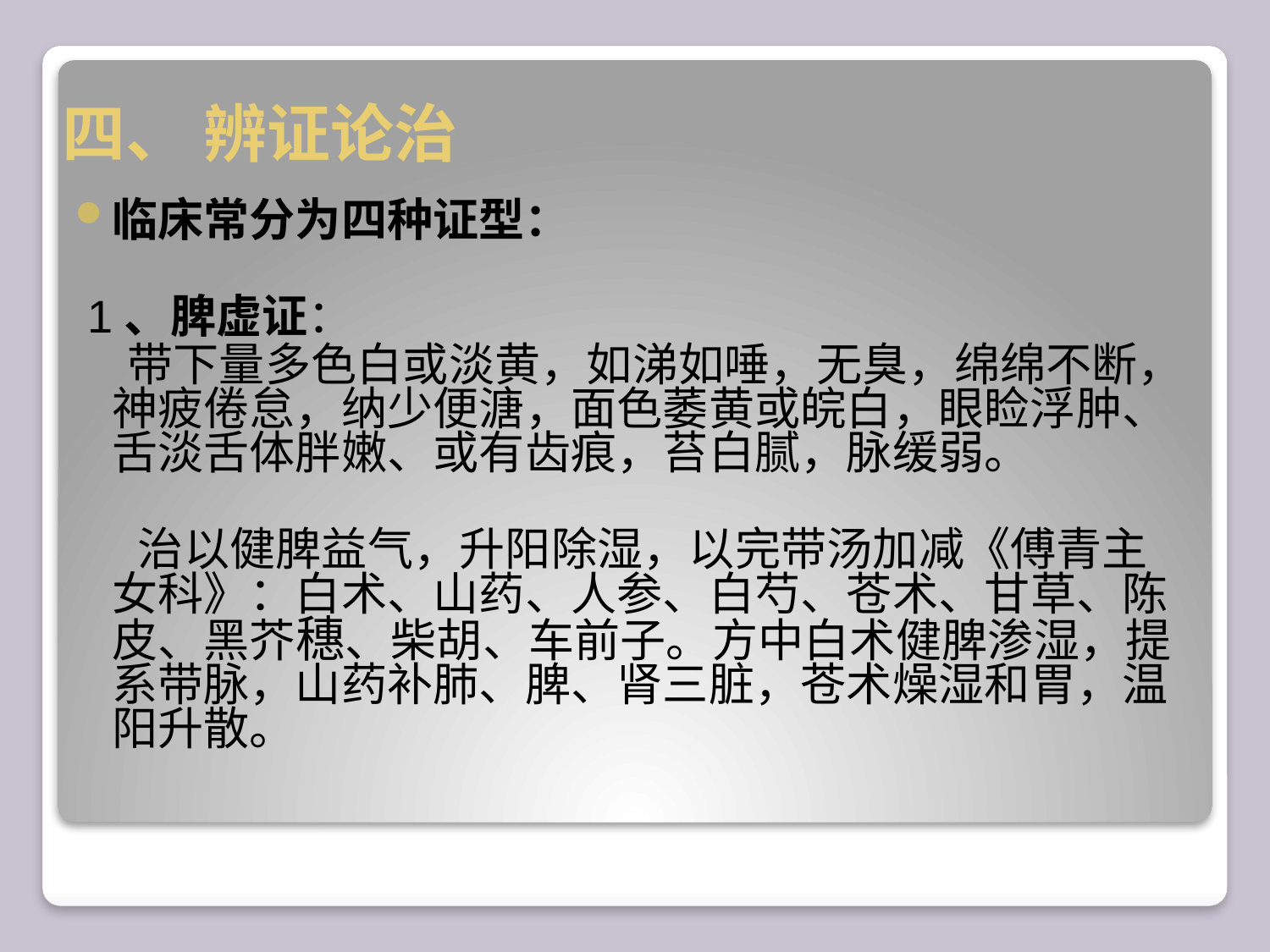

# 四、 辨证论治
临床常分为四种证型：

 1、脾虚证：
    带下量多色白或淡黄，如涕如唾，无臭，绵绵不断，神疲倦怠，纳少便溏，面色萎黄或皖白，眼睑浮肿、舌淡舌体胖嫩、或有齿痕，苔白腻，脉缓弱。

     治以健脾益气，升阳除湿，以完带汤加减《傅青主女科》：白术、山药、人参、白芍、苍术、甘草、陈皮、黑芥穗、柴胡、车前子。方中白术健脾渗湿，提系带脉，山药补肺、脾、肾三脏，苍术燥湿和胃，温阳升散。